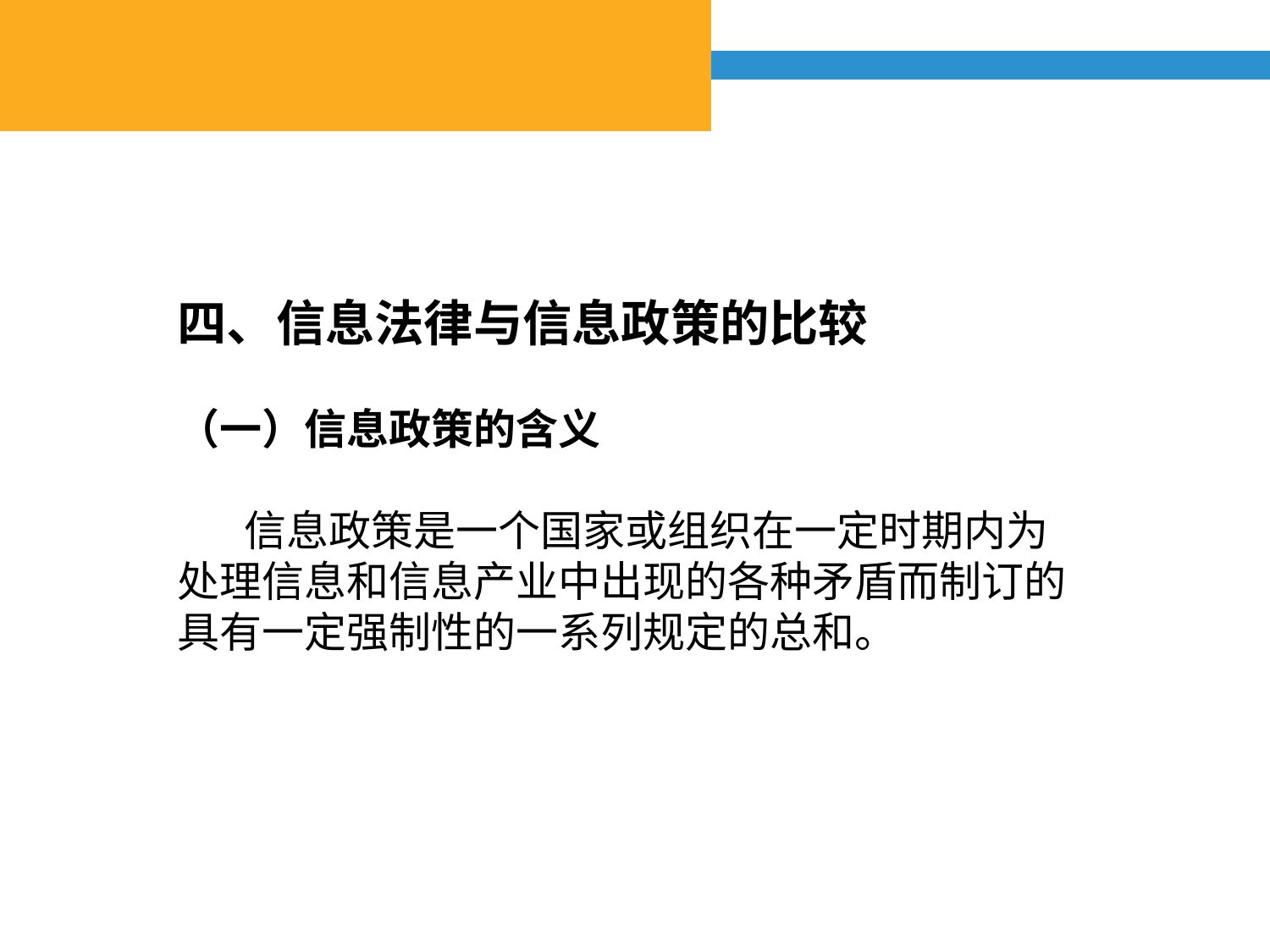

四、信息法律与信息政策的比较

（一）信息政策的含义

      信息政策是一个国家或组织在一定时期内为处理信息和信息产业中出现的各种矛盾而制订的具有一定强制性的一系列规定的总和。